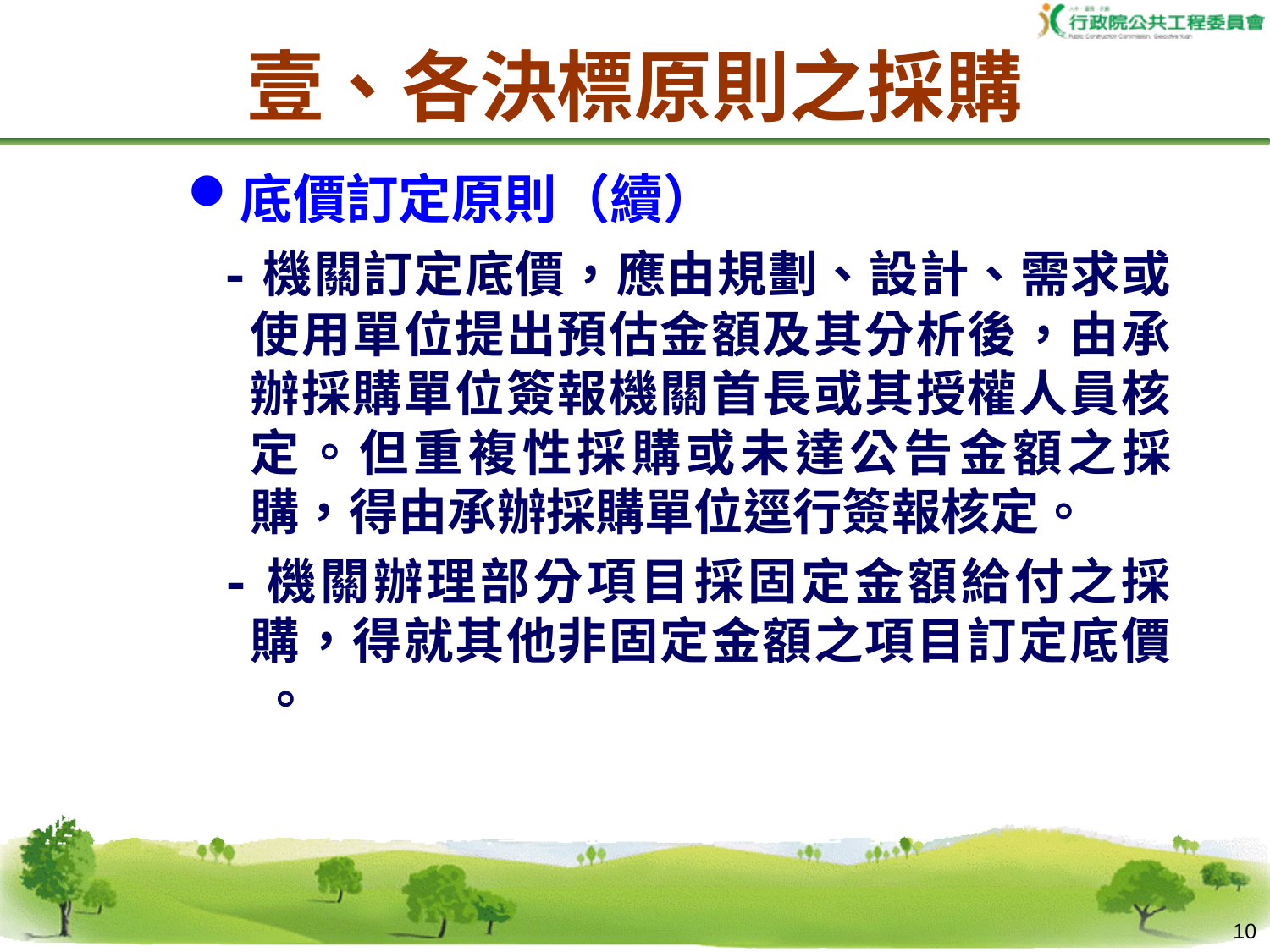

# 壹、各決標原則之採購
底價訂定原則（續）
 -機關訂定底價，應由規劃、設計、需求或使用單位提出預估金額及其分析後，由承辦採購單位簽報機關首長或其授權人員核定。但重複性採購或未達公告金額之採購，得由承辦採購單位逕行簽報核定。
 -機關辦理部分項目採固定金額給付之採購，得就其他非固定金額之項目訂定底價 。
10